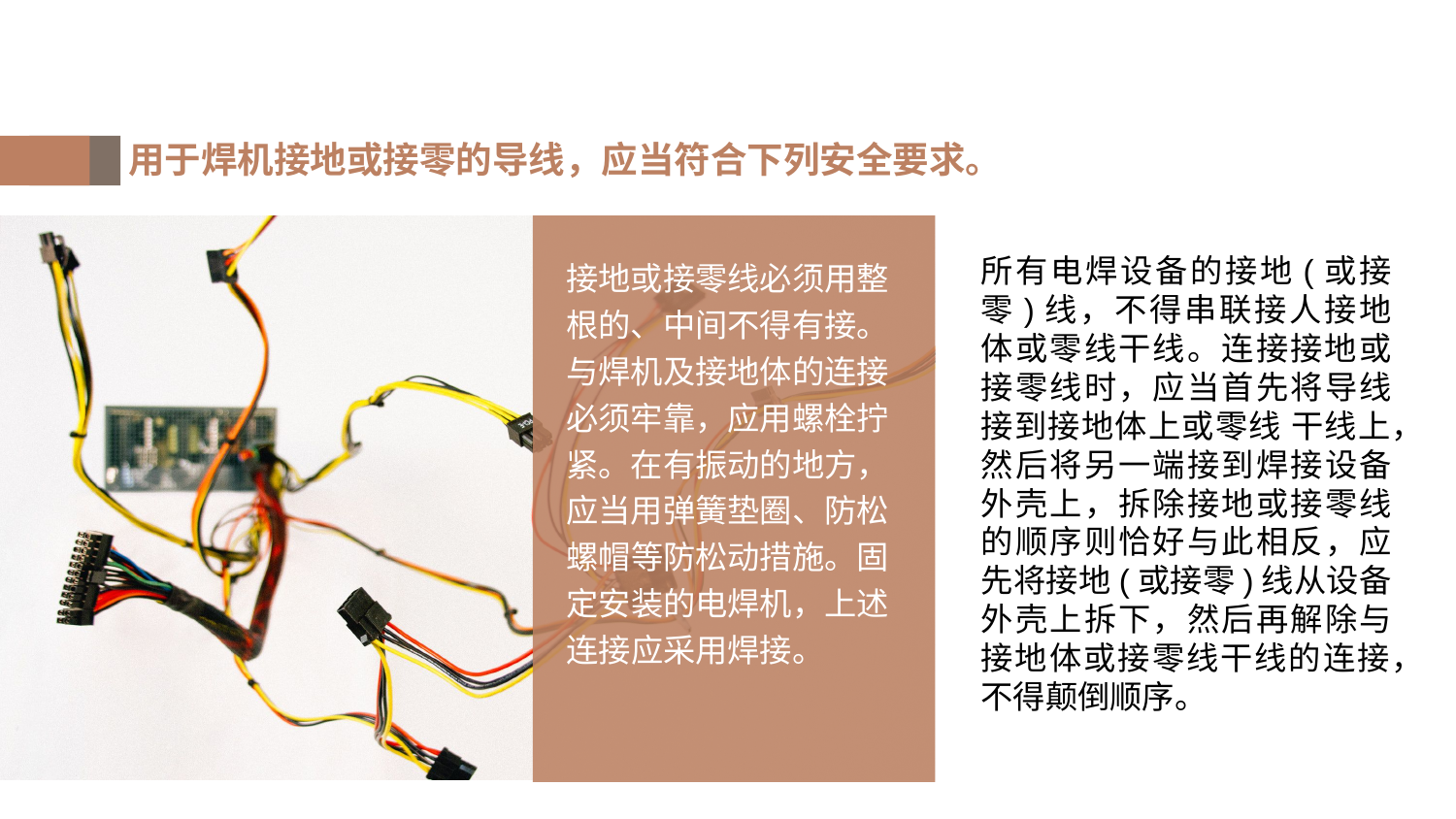

三、电焊安全操作规范
用于焊机接地或接零的导线，应当符合下列安全要求。

接地或接零线必须用整根的、中间不得有接。与焊机及接地体的连接必须牢靠，应用螺栓拧紧。在有振动的地方，应当用弹簧垫圈、防松螺帽等防松动措施。固定安装的电焊机，上述连接应采用焊接。
所有电焊设备的接地(或接零)线，不得串联接人接地体或零线干线。连接接地或接零线时，应当首先将导线接到接地体上或零线 干线上，然后将另一端接到焊接设备外壳上，拆除接地或接零线的顺序则恰好与此相反，应先将接地(或接零)线从设备外壳上拆下，然后再解除与接地体或接零线干线的连接，不得颠倒顺序。